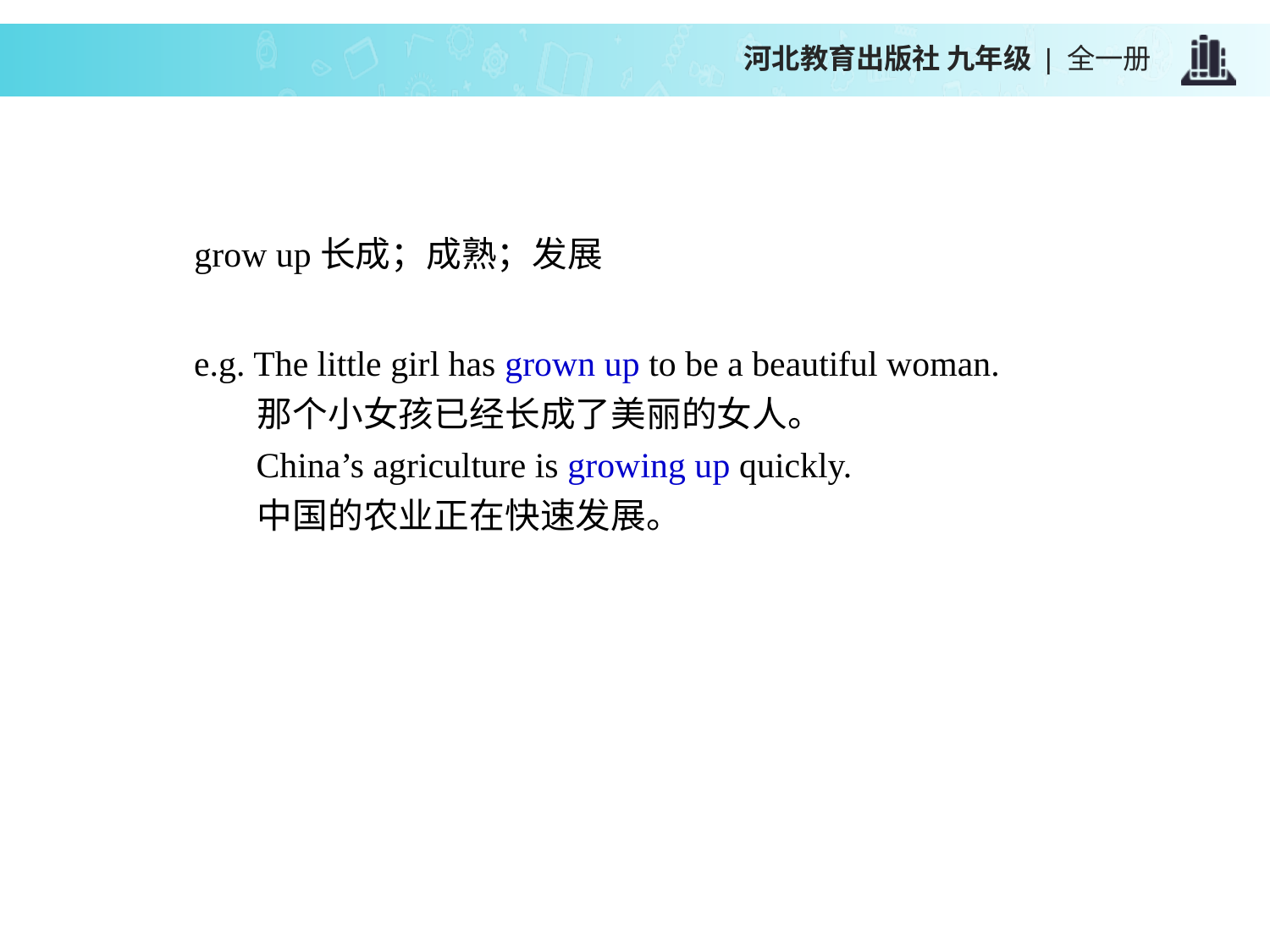

grow up长成；成熟；发展
e.g. The little girl has grown up to be a beautiful woman.
       那个小女孩已经长成了美丽的女人。
       China’s agriculture is growing up quickly.
       中国的农业正在快速发展。